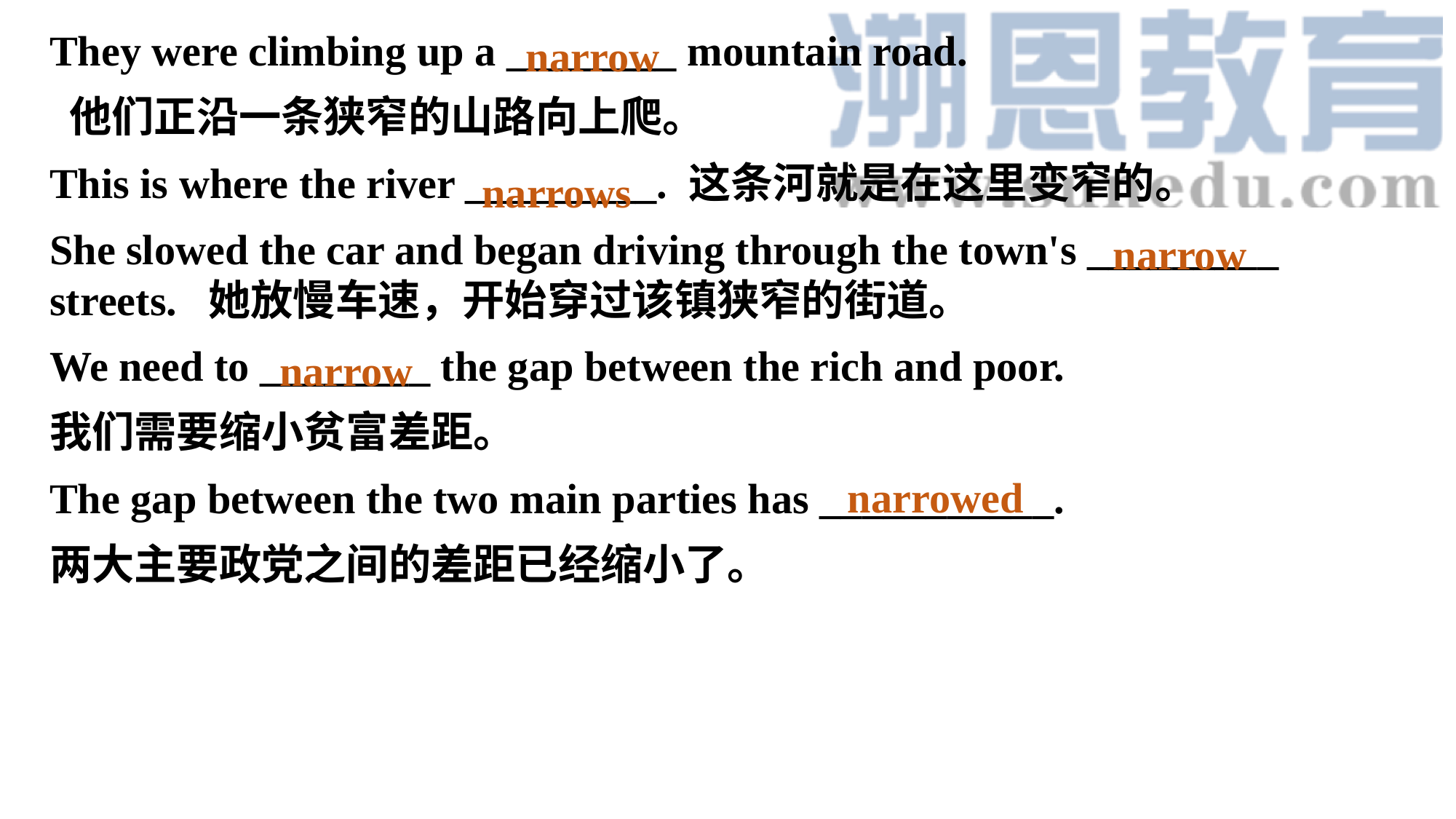

They were climbing up a ________ mountain road.
 他们正沿一条狭窄的山路向上爬。
This is where the river _________. 这条河就是在这里变窄的。
She slowed the car and began driving through the town's _________ streets.  她放慢车速，开始穿过该镇狭窄的街道。
We need to ________ the gap between the rich and poor.
我们需要缩小贫富差距。
The gap between the two main parties has ___________.
两大主要政党之间的差距已经缩小了。

narrow
narrows
narrow
narrow
narrowed